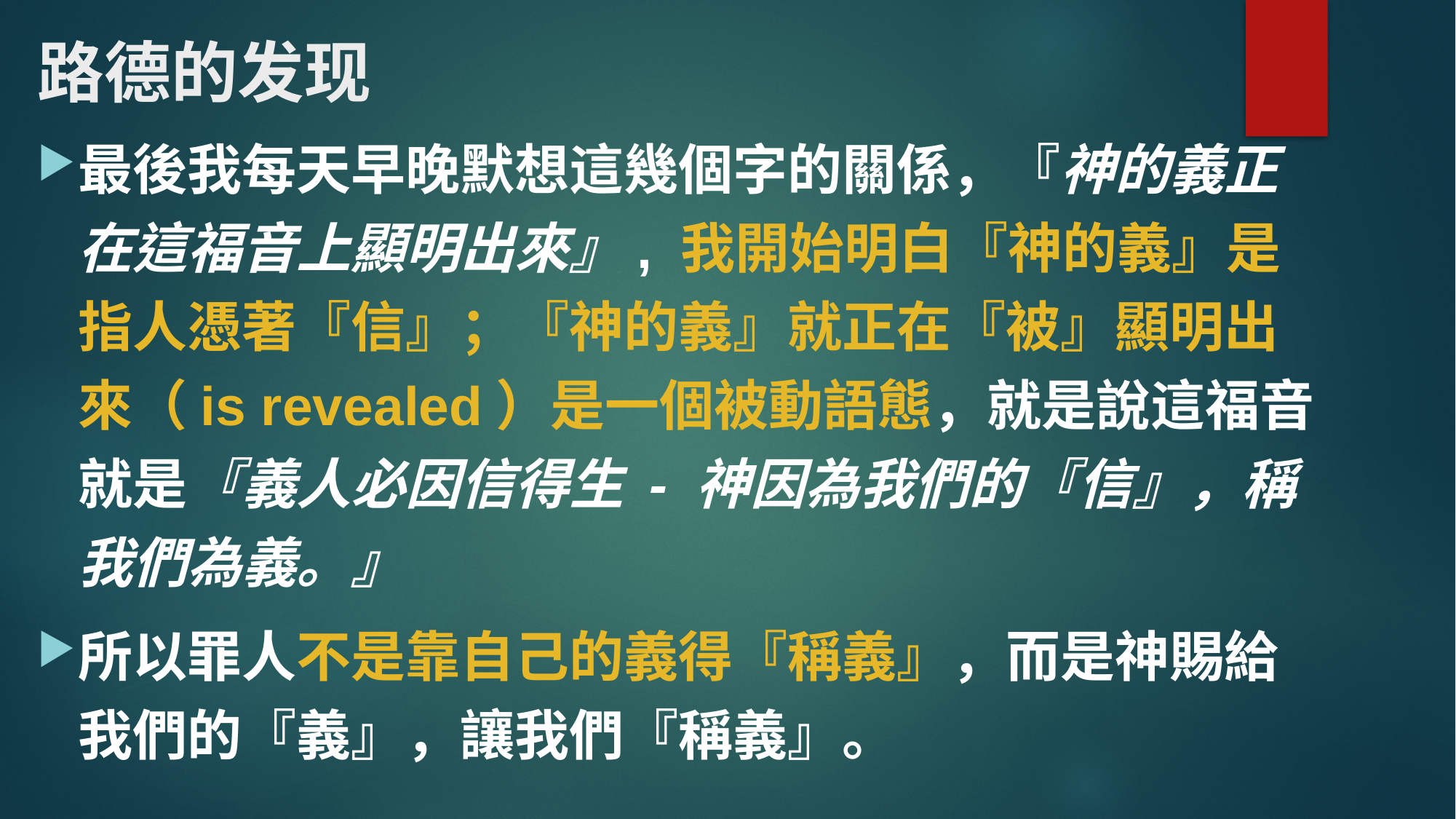

# 路德的发现
最後我每天早晚默想這幾個字的關係，『神的義正在這福音上顯明出來』, 我開始明白『神的義』是指人憑著『信』；『神的義』就正在『被』顯明出來（is revealed）是一個被動語態，就是說這福音就是『義人必因信得生 - 神因為我們的『信』，稱我們為義。』
所以罪人不是靠自己的義得『稱義』，而是神賜給我們的『義』，讓我們『稱義』。